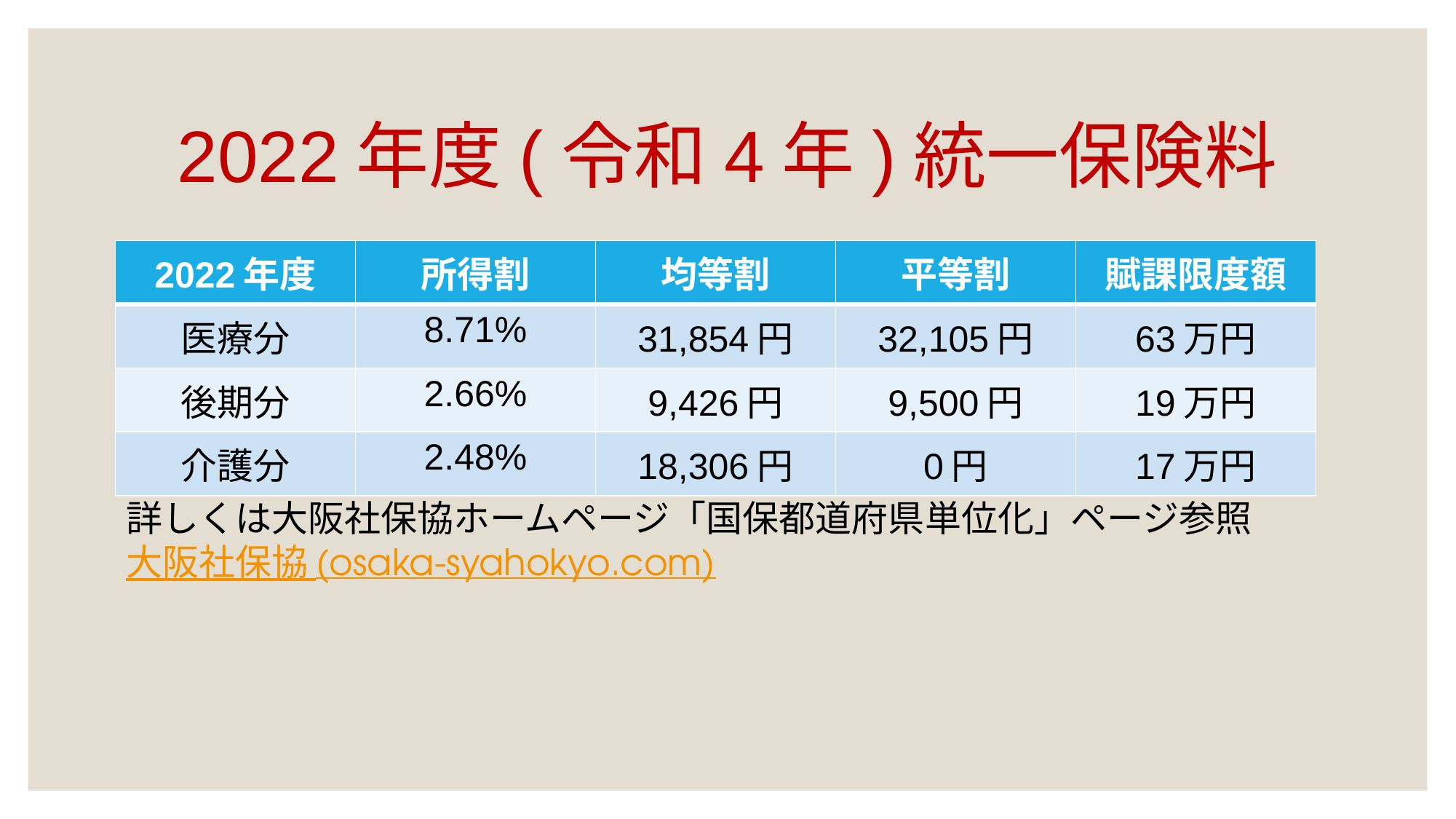

# 2022年度(令和4年)統一保険料
| 2022年度 | 所得割 | 均等割 | 平等割 | 賦課限度額 |
| --- | --- | --- | --- | --- |
| 医療分 | 8.71% | 31,854円 | 32,105円 | 63万円 |
| 後期分 | 2.66% | 9,426円 | 9,500円 | 19万円 |
| 介護分 | 2.48% | 18,306円 | 0円 | 17万円 |
詳しくは大阪社保協ホームページ「国保都道府県単位化」ページ参照
大阪社保協 (osaka-syahokyo.com)